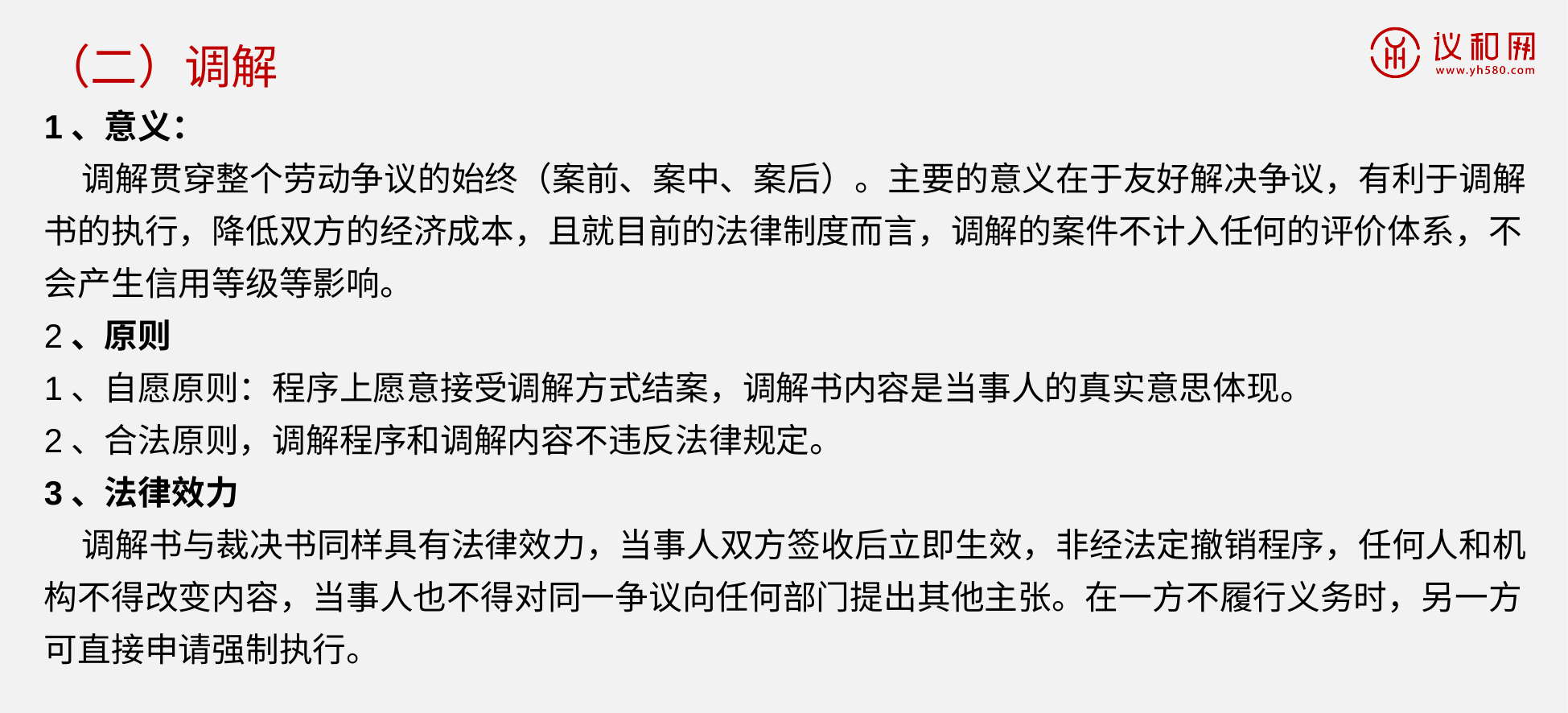

（二）调解
1、意义：
    调解贯穿整个劳动争议的始终（案前、案中、案后）。主要的意义在于友好解决争议，有利于调解书的执行，降低双方的经济成本，且就目前的法律制度而言，调解的案件不计入任何的评价体系，不会产生信用等级等影响。
2、原则
1、自愿原则：程序上愿意接受调解方式结案，调解书内容是当事人的真实意思体现。
2、合法原则，调解程序和调解内容不违反法律规定。
3、法律效力
    调解书与裁决书同样具有法律效力，当事人双方签收后立即生效，非经法定撤销程序，任何人和机构不得改变内容，当事人也不得对同一争议向任何部门提出其他主张。在一方不履行义务时，另一方可直接申请强制执行。